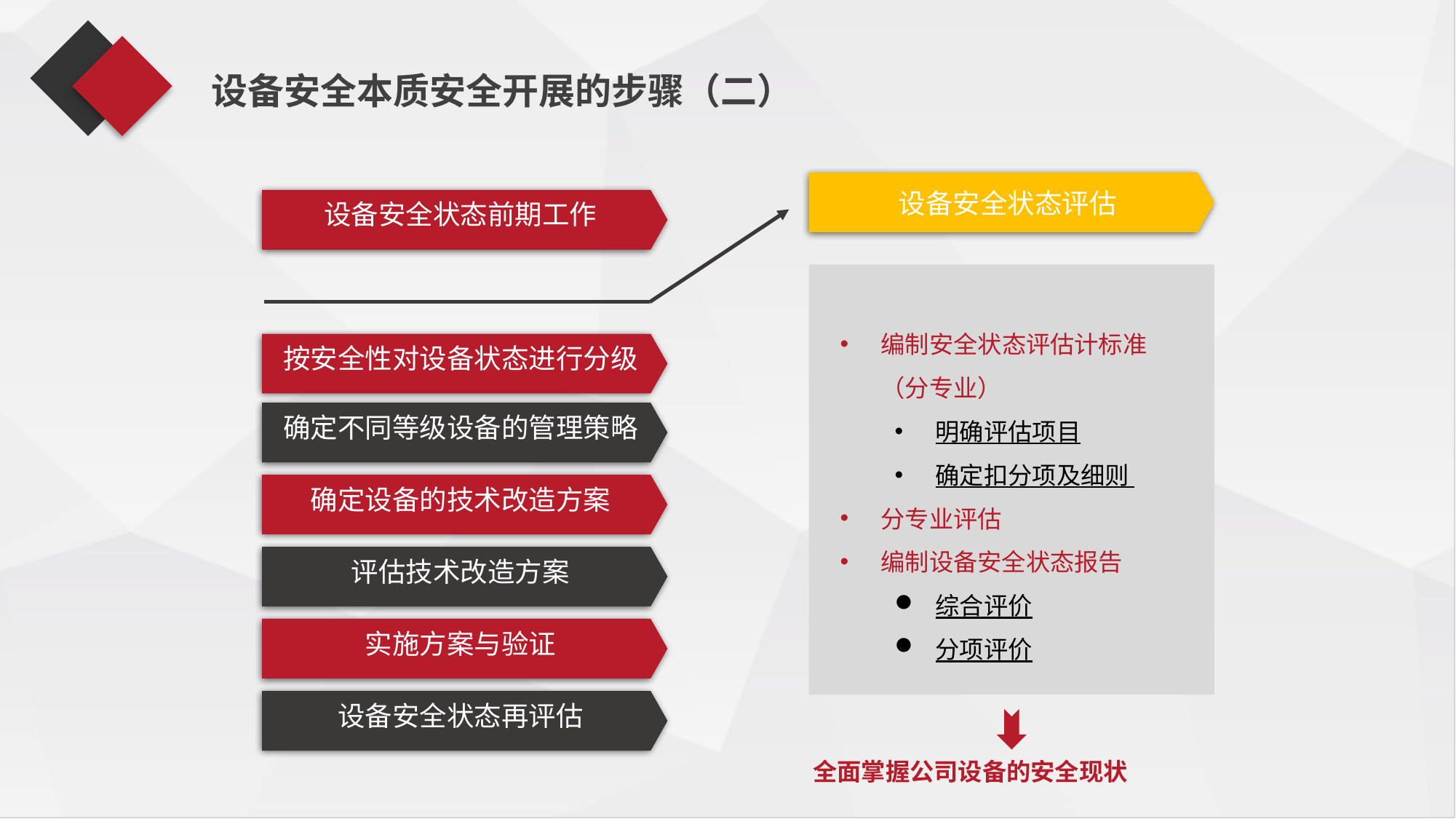

设备安全本质安全开展的步骤（二）
设备安全状态评估
设备安全状态前期工作

编制安全状态评估计标准（分专业）
明确评估项目
确定扣分项及细则
分专业评估
编制设备安全状态报告
综合评价
分项评价
按安全性对设备状态进行分级
确定不同等级设备的管理策略
确定设备的技术改造方案
评估技术改造方案
实施方案与验证
设备安全状态再评估

全面掌握公司设备的安全现状